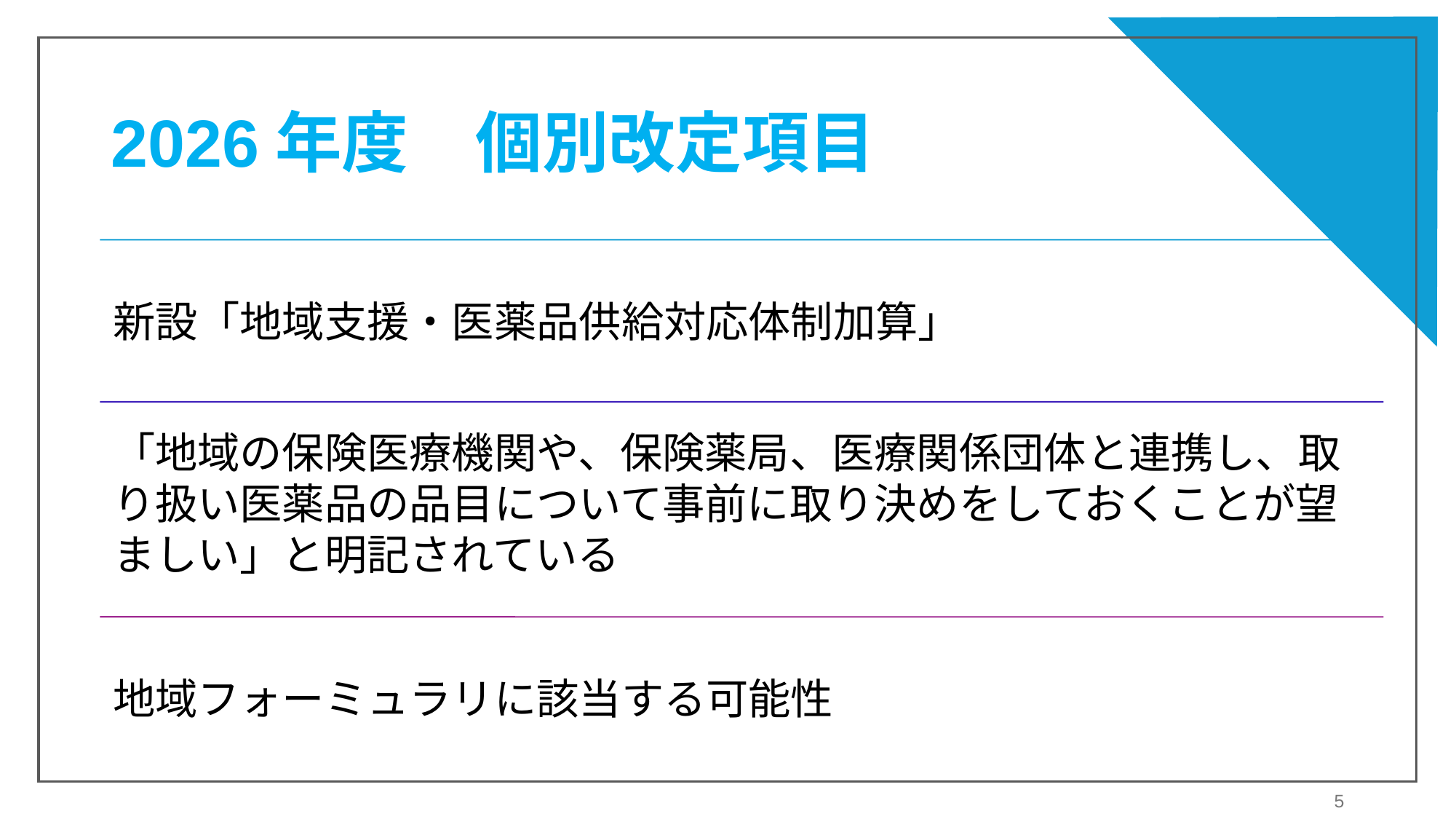

# 2026年度　個別改定項目
新設「地域支援・医薬品供給対応体制加算」
「地域の保険医療機関や、保険薬局、医療関係団体と連携し、取り扱い医薬品の品目について事前に取り決めをしておくことが望ましい」と明記されている
地域フォーミュラリに該当する可能性
5